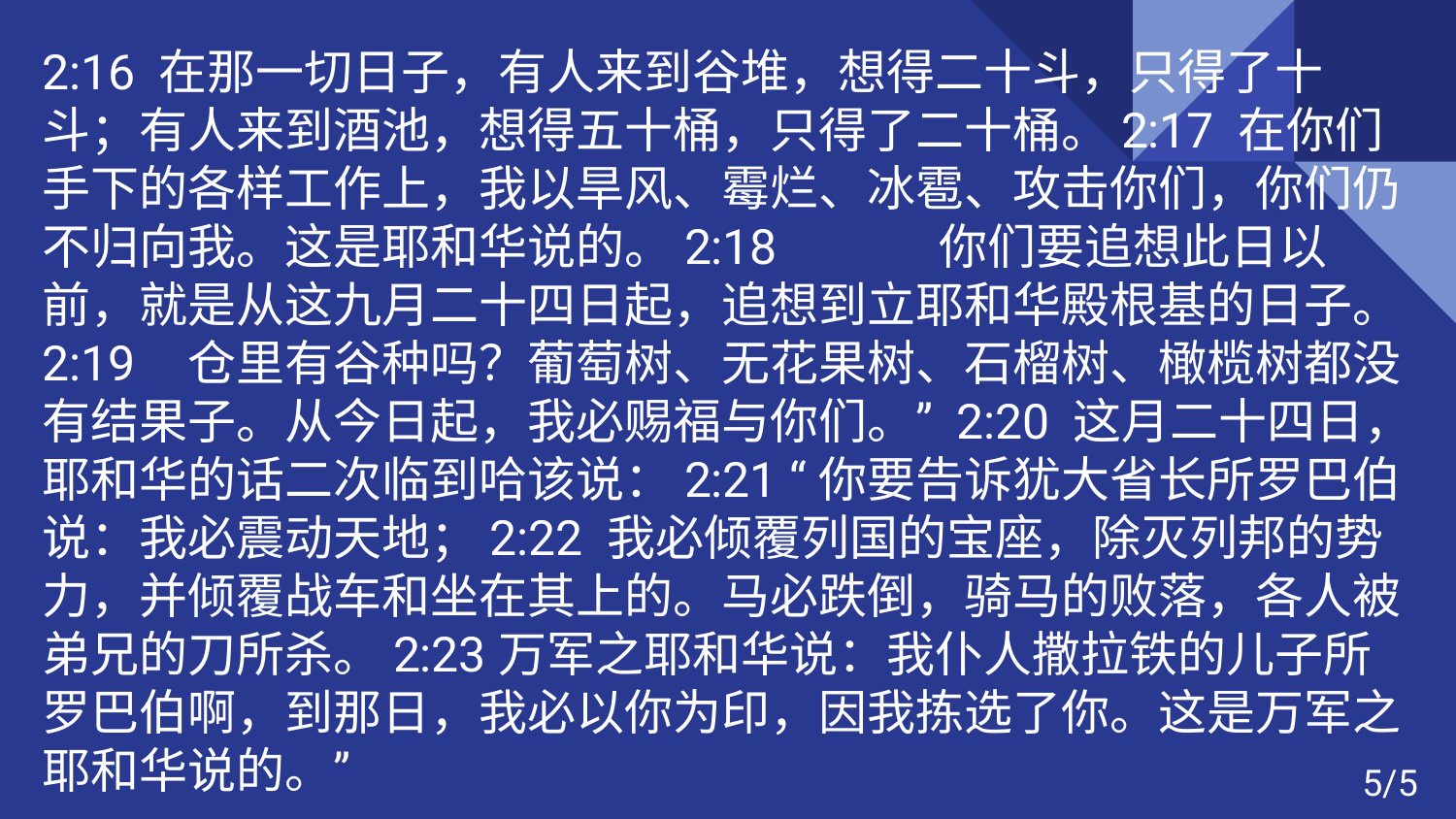

2:16 在那一切日子，有人来到谷堆，想得二十斗，只得了十斗；有人来到酒池，想得五十桶，只得了二十桶。2:17 在你们手下的各样工作上，我以旱风、霉烂、冰雹、攻击你们，你们仍不归向我。这是耶和华说的。2:18	 你们要追想此日以前，就是从这九月二十四日起，追想到立耶和华殿根基的日子。2:19	仓里有谷种吗？葡萄树、无花果树、石榴树、橄榄树都没有结果子。从今日起，我必赐福与你们。” 2:20 这月二十四日，耶和华的话二次临到哈该说：2:21 “你要告诉犹大省长所罗巴伯说：我必震动天地；2:22 我必倾覆列国的宝座，除灭列邦的势力，并倾覆战车和坐在其上的。马必跌倒，骑马的败落，各人被弟兄的刀所杀。2:23万军之耶和华说：我仆人撒拉铁的儿子所罗巴伯啊，到那日，我必以你为印，因我拣选了你。这是万军之耶和华说的。”

5/5